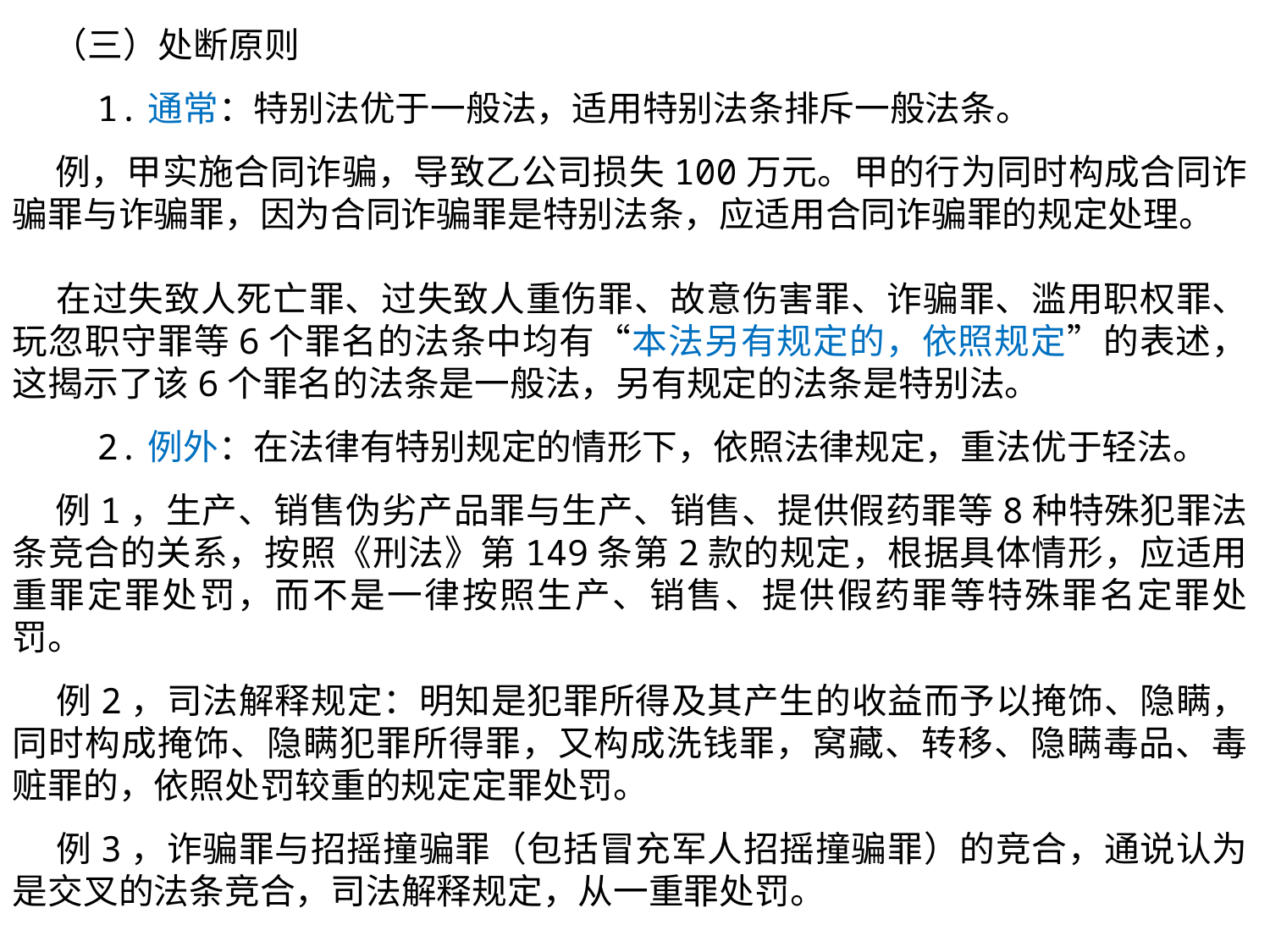

（三）处断原则

    1.通常：特别法优于一般法，适用特别法条排斥一般法条。

    例，甲实施合同诈骗，导致乙公司损失100万元。甲的行为同时构成合同诈骗罪与诈骗罪，因为合同诈骗罪是特别法条，应适用合同诈骗罪的规定处理。

    在过失致人死亡罪、过失致人重伤罪、故意伤害罪、诈骗罪、滥用职权罪、玩忽职守罪等6个罪名的法条中均有“本法另有规定的，依照规定”的表述，这揭示了该6个罪名的法条是一般法，另有规定的法条是特别法。

    2.例外：在法律有特别规定的情形下，依照法律规定，重法优于轻法。

    例1，生产、销售伪劣产品罪与生产、销售、提供假药罪等8种特殊犯罪法条竞合的关系，按照《刑法》第149条第2款的规定，根据具体情形，应适用重罪定罪处罚，而不是一律按照生产、销售、提供假药罪等特殊罪名定罪处罚。

    例2，司法解释规定：明知是犯罪所得及其产生的收益而予以掩饰、隐瞒，同时构成掩饰、隐瞒犯罪所得罪，又构成洗钱罪，窝藏、转移、隐瞒毒品、毒赃罪的，依照处罚较重的规定定罪处罚。

    例3，诈骗罪与招摇撞骗罪（包括冒充军人招摇撞骗罪）的竞合，通说认为是交叉的法条竞合，司法解释规定，从一重罪处罚。